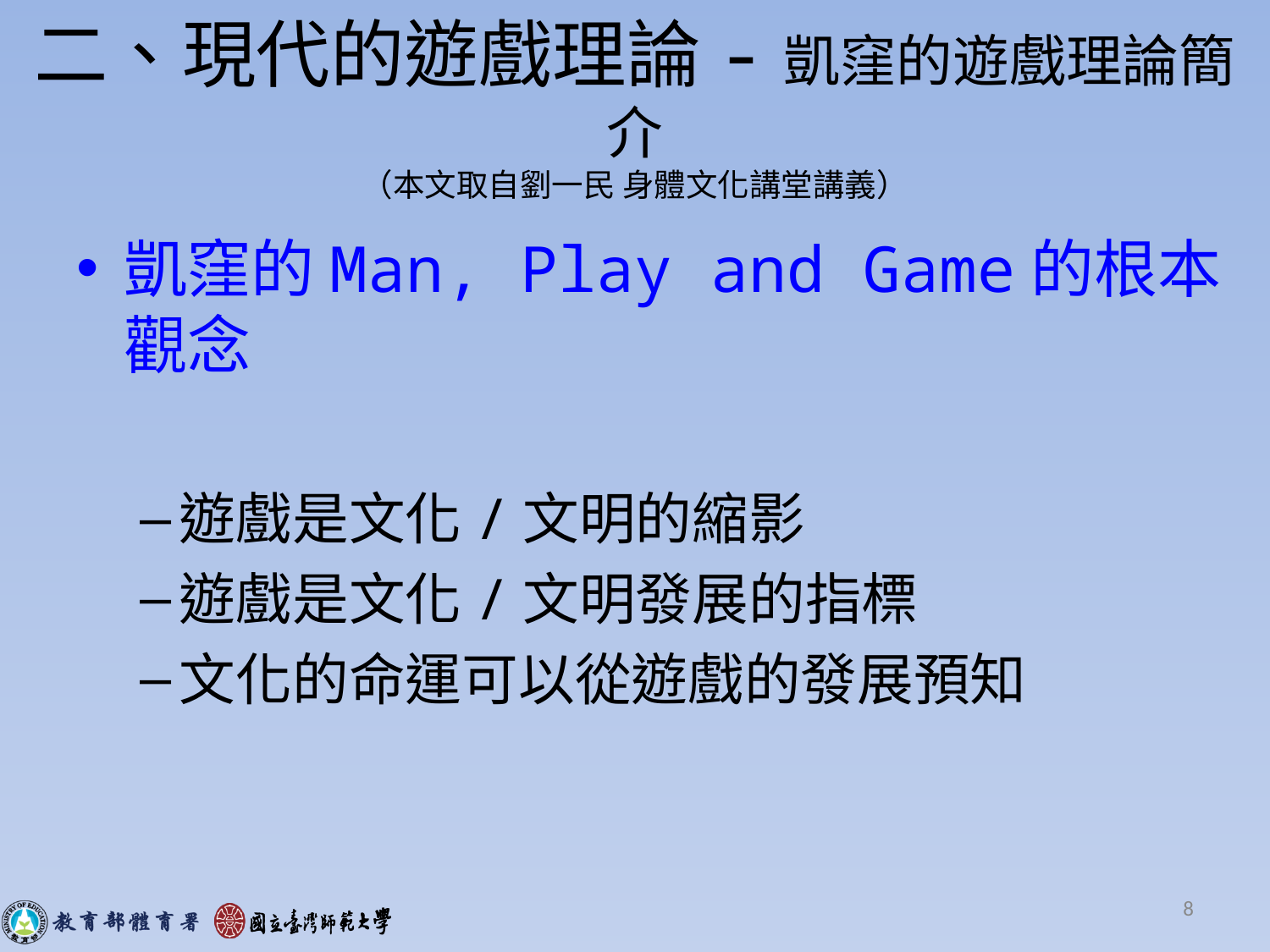

# 二、現代的遊戲理論-凱窪的遊戲理論簡介 （本文取自劉一民 身體文化講堂講義）
凱窪的Man, Play and Game的根本觀念

遊戲是文化/文明的縮影
遊戲是文化/文明發展的指標
文化的命運可以從遊戲的發展預知

8